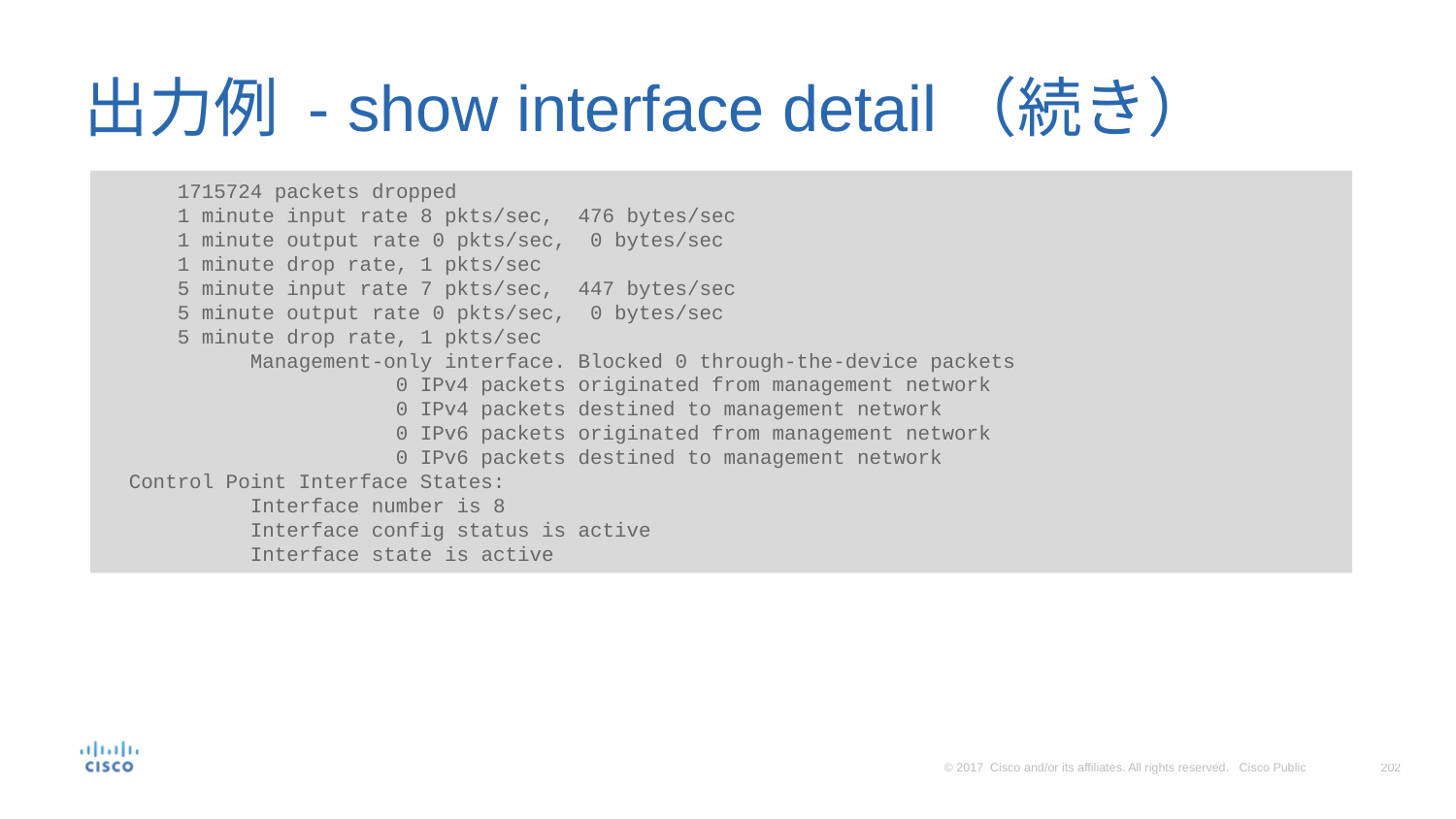

# 出力例 - show interface detail（続き）
      1715724 packets dropped
      1 minute input rate 8 pkts/sec,  476 bytes/sec
      1 minute output rate 0 pkts/sec,  0 bytes/sec
      1 minute drop rate, 1 pkts/sec
      5 minute input rate 7 pkts/sec,  447 bytes/sec
      5 minute output rate 0 pkts/sec,  0 bytes/sec
      5 minute drop rate, 1 pkts/sec
	Management-only interface. Blocked 0 through-the-device packets
		0 IPv4 packets originated from management network
		0 IPv4 packets destined to management network
		0 IPv6 packets originated from management network
		0 IPv6 packets destined to management network
  Control Point Interface States:
	Interface number is 8
	Interface config status is active
	Interface state is active